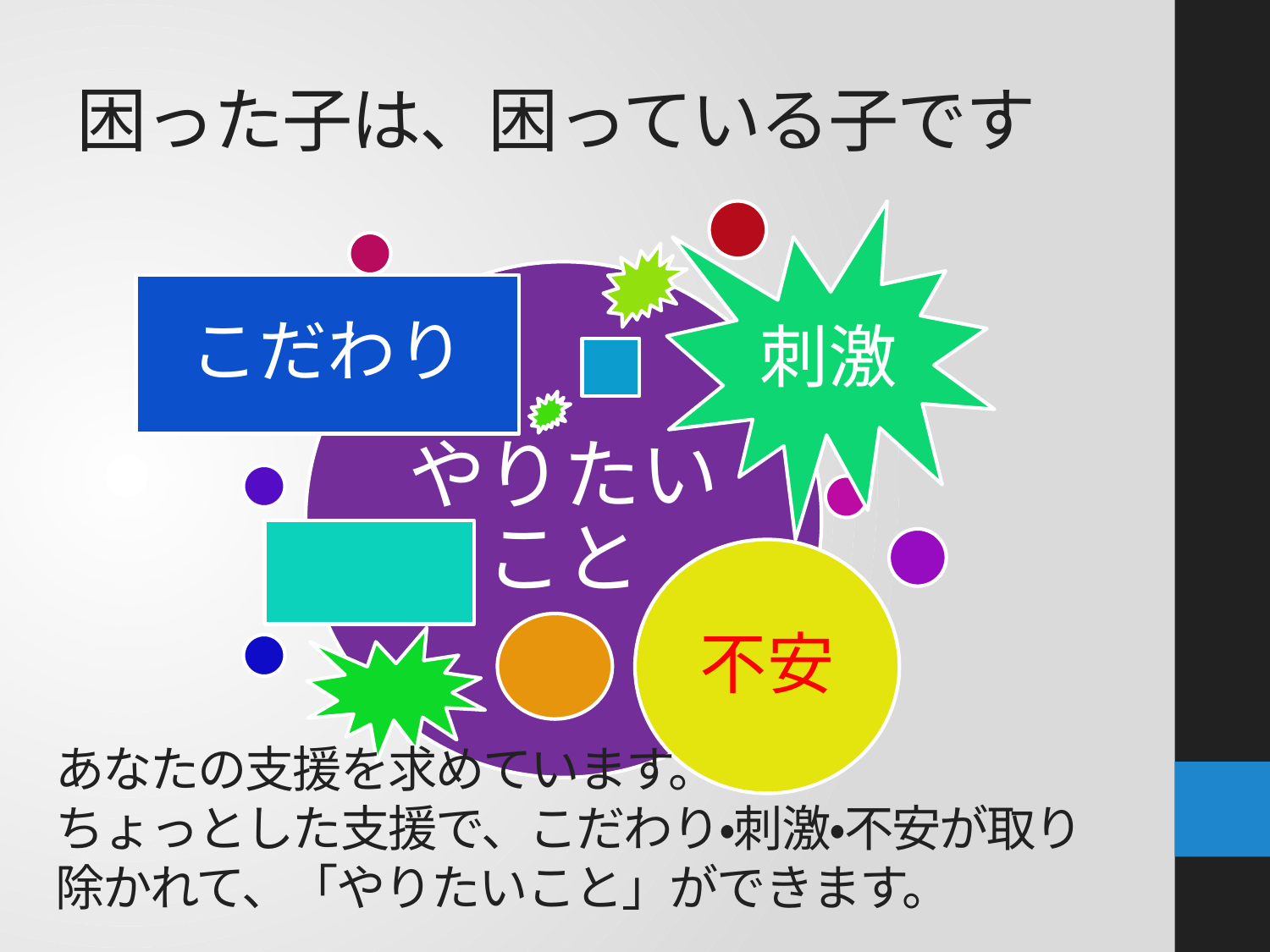

# 困った子は、困っている子です
やりたいこと
こだわり
刺激
不安
あなたの支援を求めています。
ちょっとした支援で、こだわり・刺激・不安が取り除かれて、「やりたいこと」ができます。